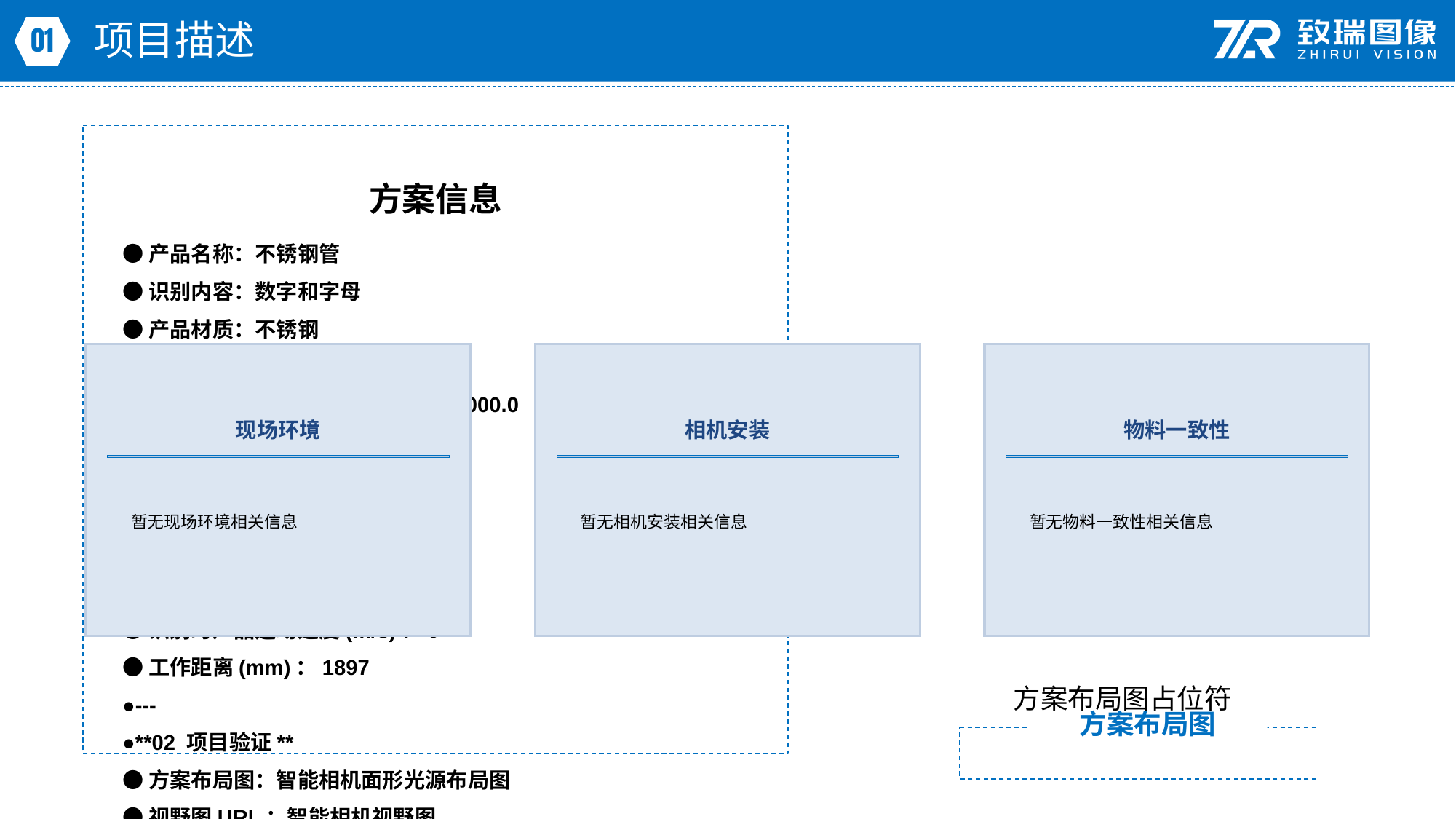

项目描述
01

方案信息
●产品名称：不锈钢管
●识别内容：数字和字母
●产品材质：不锈钢
●产品颜色：银白色
●产品大小(mm*mm)：2000.0 * 5000.0
●最小识别特征大小(mm)：1
●最大工作距离(mm)：-1
●最小工作距离(mm)：-1
●来料方式：人工放置
●识别节拍(pcs/min)：12
●识别时产品运动速度(m/s)：0
●工作距离(mm)：1897
●---
●**02 项目验证**
●方案布局图：智能相机面形光源布局图
●视野图URL：智能相机视野图
●A(工作距离) = 1897mm, B(视野宽度) = 1384mm, C(视野长度) = 2063mm
●核心参数表
●智能相机型号：OPT-SCA2-200MC
●智能相机类型：智能相机
●相机接口类型：GigabitEthernet(1000Mbit/s)
●相机像素：5440 * 3648
●镜头型号：MVL-KF1228M-12MPE
●镜头品牌：hikvision
●镜头焦距：12mm
●镜头接口：C
●---
●**03 评估结果 & 注意事项**
●**评估结果**
●| 评估项 | 结果 |
●|--------|------|
●| 检测精度 | 满足要求 |
●| 检测速度 | 满足要求 |
●| 系统稳定性 | 良好 |
●**现场环境**
●风险点
●- 现场存在强光干扰，可能导致图像过曝或反光影响识别效果。
●- 环境温度波动较大，可能影响设备稳定性。
●- 灰尘较多，容易附着在镜头表面，降低成像质量。
●解决方案
●- 在相机周围加装遮光罩，避免外部光线干扰。
●- 安装恒温装置或选择耐温范围更广的工业相机。
●- 定期清洁镜头，并建议在检测区域增加除尘设备。
●**相机安装**
●风险点
●- 相机安装位置不准确，导致部分区域无法覆盖。
●- 固定支架松动，造成相机偏移，影响识别一致性。
●- 光源角度未调校到位，导致图像亮度不均。
●解决方案
●- 使用激光定位工具辅助安装，确保相机与被测物平行且居中。
●- 采用高强度固定支架并定期检查紧固件状态。
●- 利用软件调试功能调整光源角度，确保均匀照明。
●**物料一致性**
●风险点
●- 来料不锈钢管表面氧化程度不同，反射率差异大，影响识别效果。
●- 字符印刷深度不一致，部分字符模糊不清。
●- 人工放置位置偏差，导致图像采集不稳定。
●解决方案
●- 对不同批次材料进行预处理测试，优化图像增强算法。
●- 建议供应商统一字符印刷工艺，提高字符清晰度。
●- 加装辅助定位工装，减少人工操作误差。
●---
●**04 配置清单**
●系统硬件配置示意图：智能相机面形光源M
●设备个数：相机 6 个，镜头 6 个，光源 6 个
●尺寸图
●相机尺寸图：相机尺寸图
●镜头尺寸图：镜头尺寸图
●光源尺寸图：光源尺寸图
●详细清单
●| 序号 | 名称 | 型号 | 单位 | 数量 | 厂家 |
●|------|------|------|------|------|------|
●| 1 | 智能相机 | OPT-SCA2-200MC | 台 | 6 | OPT |
●| 2 | 镜头 | MVL-KF1228M-12MPE | 个 | 6 | HIKVISION |
●| 3 | 光源 | OPT-FLA610570K | 个 | 6 | OPT |
●---
●**05 售后服务**
●如果您对方案有任何提议，可以电话联系我们。
●如果您在方案执行过程中遇到问题，可以联系我们。
●如果您有视觉方面的行业难题，可以联系我们。
●机器视觉方案提供商
●0535-2162897
●www.ytzrtx.com
●image@ytzrtx.com
●山东省烟台市经济技术开发区泰山路 86 号内 1 号
●烟台致瑞图像技术有限公司（YANTAI ZHIRUI VISION TECHNOLOGY CO.,LTD）

现场环境

相机安装

物料一致性

暂无现场环境相关信息

暂无相机安装相关信息

暂无物料一致性相关信息
方案布局图占位符
方案布局图